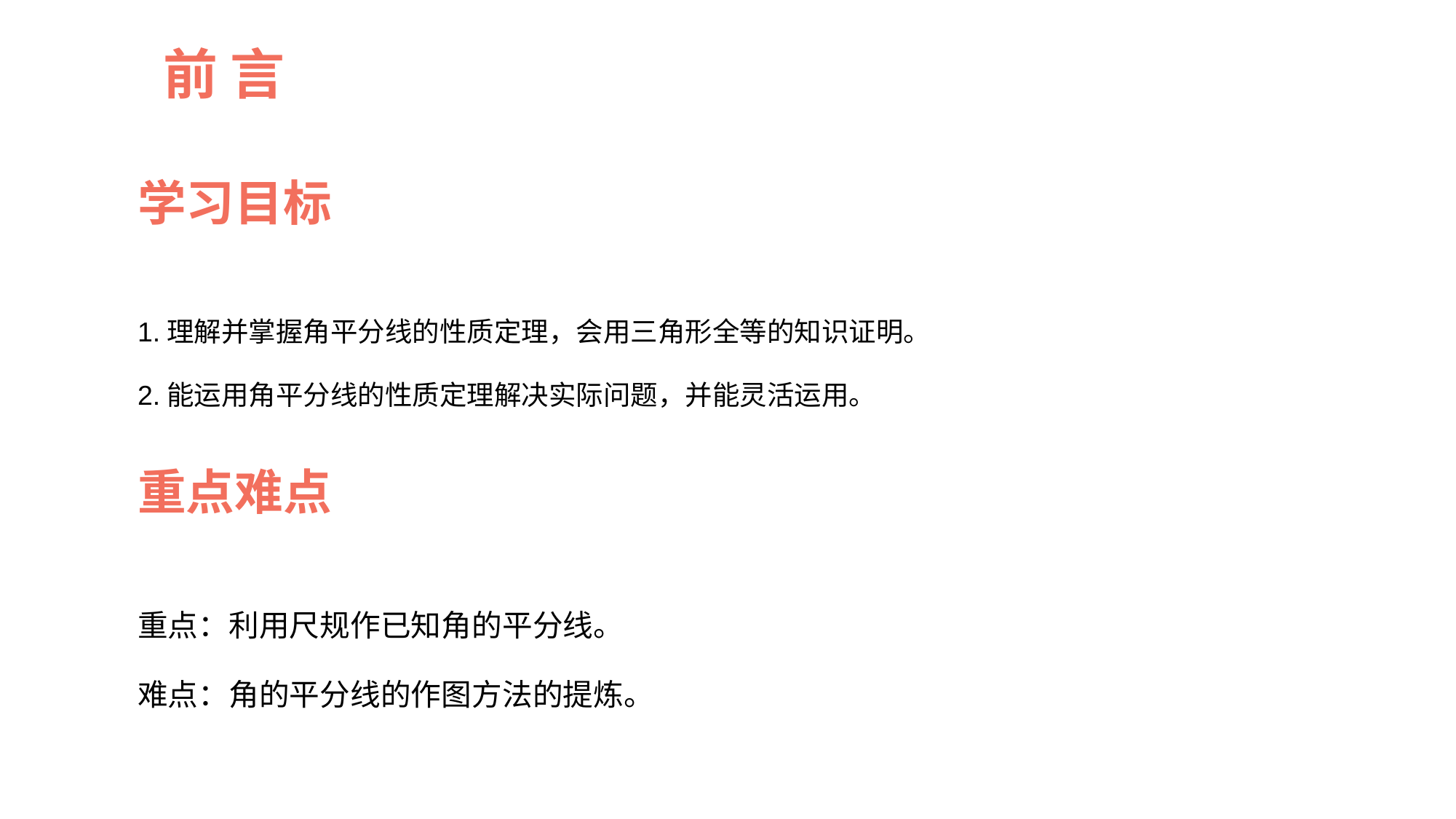

前 言
学习目标
1.理解并掌握角平分线的性质定理，会用三角形全等的知识证明。
2.能运用角平分线的性质定理解决实际问题，并能灵活运用。
重点难点
重点：利用尺规作已知角的平分线。
难点：角的平分线的作图方法的提炼。